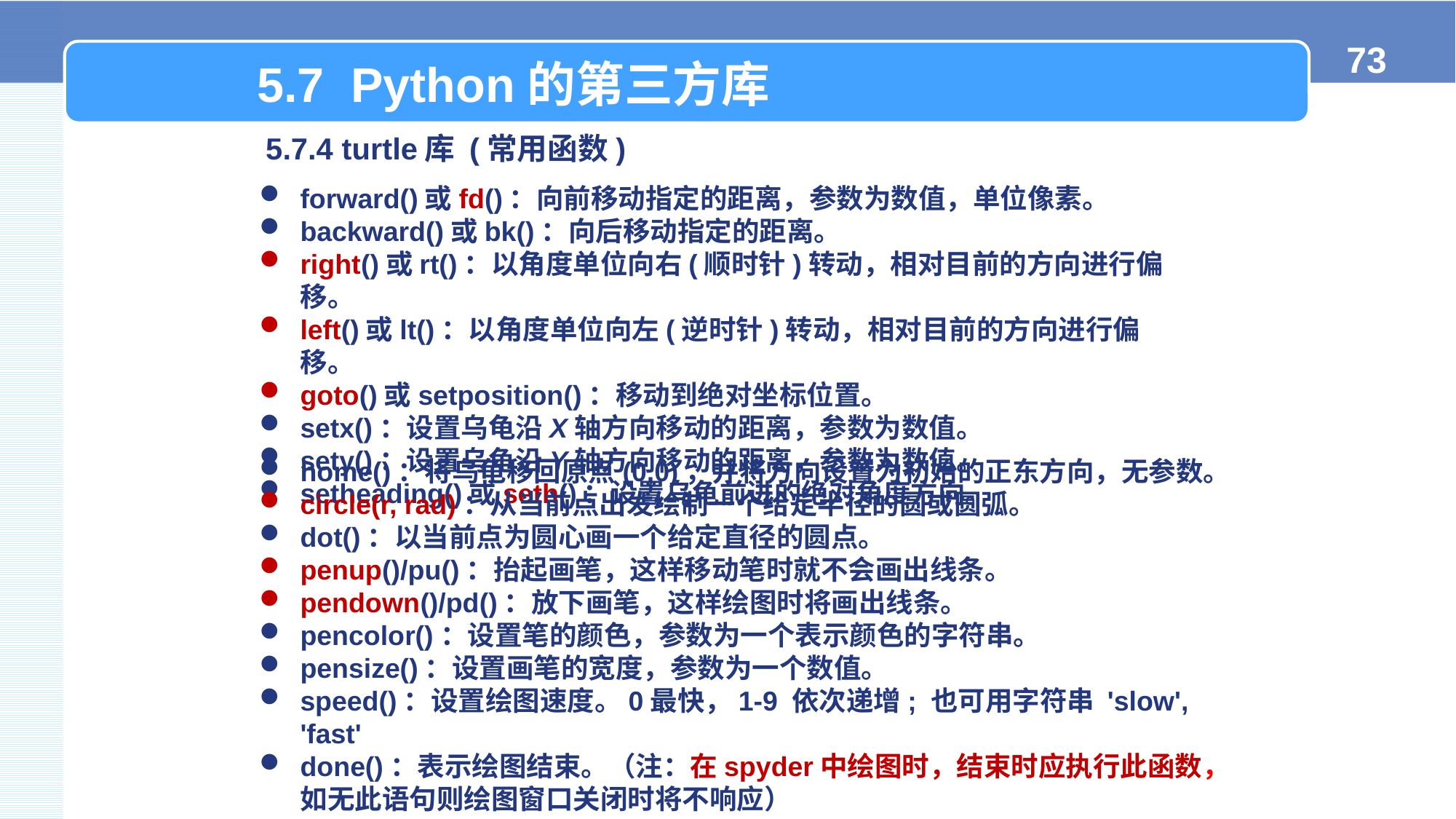

5.7  Python的第三方库
5.7.4 turtle库 (常用函数)
forward()或fd()：向前移动指定的距离，参数为数值，单位像素。
backward()或bk()：向后移动指定的距离。
right()或rt()：以角度单位向右(顺时针)转动，相对目前的方向进行偏移。
left()或lt()：以角度单位向左(逆时针)转动，相对目前的方向进行偏移。
goto()或setposition()：移动到绝对坐标位置。
setx()：设置乌龟沿X轴方向移动的距离，参数为数值。
sety()：设置乌龟沿Y轴方向移动的距离，参数为数值。
setheading()或seth()：设置乌龟前进的绝对角度方向。
home()：将乌龟移回原点(0,0)，并将方向设置为初始的正东方向，无参数。
circle(r, rad)：从当前点出发绘制一个给定半径的圆或圆弧。
dot()：以当前点为圆心画一个给定直径的圆点。
penup()/pu()：抬起画笔，这样移动笔时就不会画出线条。
pendown()/pd()：放下画笔，这样绘图时将画出线条。
pencolor()：设置笔的颜色，参数为一个表示颜色的字符串。
pensize()：设置画笔的宽度，参数为一个数值。
speed()：设置绘图速度。0最快，1-9 依次递增; 也可用字符串 'slow',  'fast'
done()：表示绘图结束。（注：在spyder中绘图时，结束时应执行此函数，如无此语句则绘图窗口关闭时将不响应）